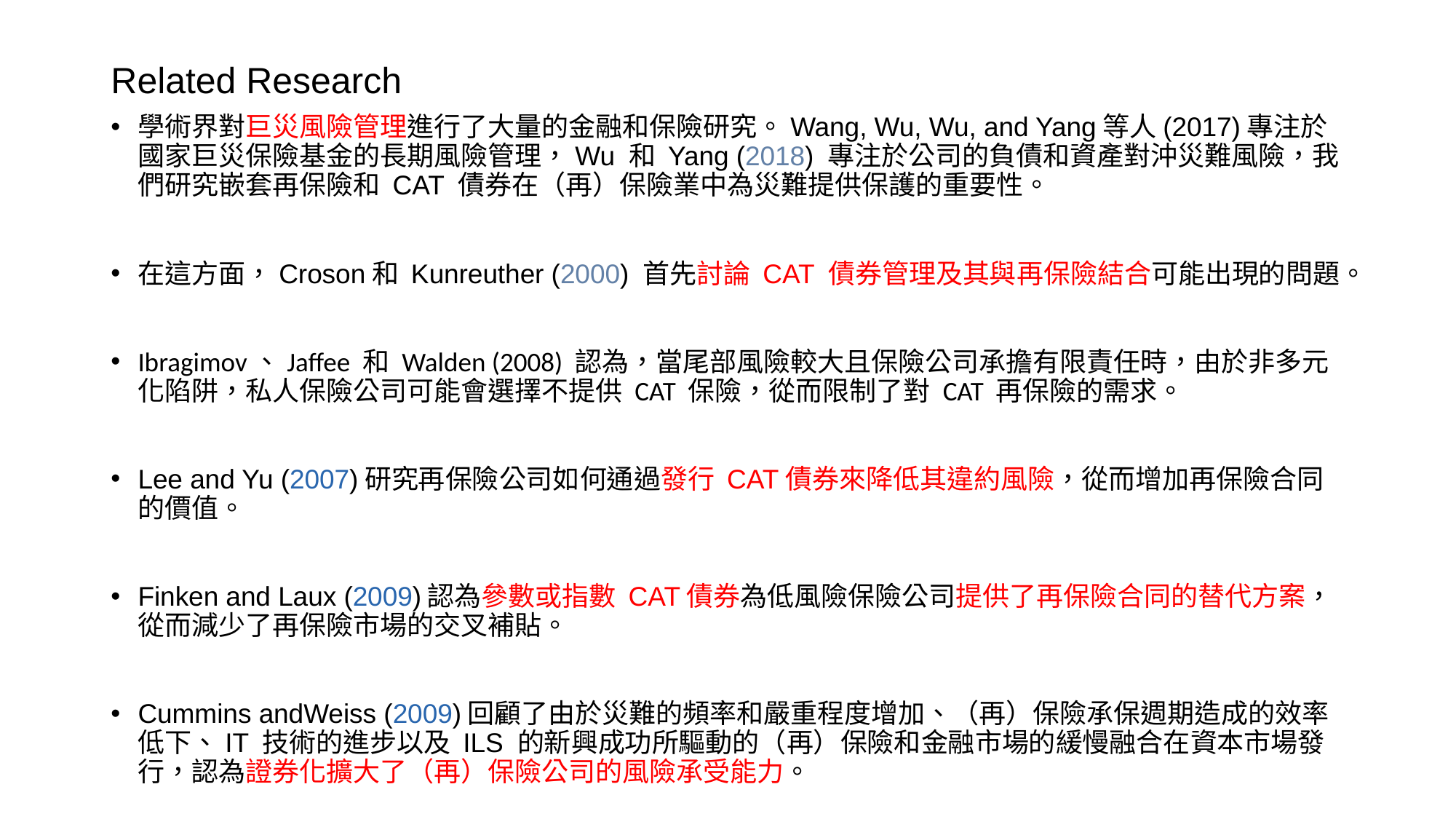

# Related Research
學術界對巨災風險管理進行了大量的金融和保險研究。Wang, Wu, Wu, and Yang等人(2017)專注於國家巨災保險基金的長期風險管理，Wu 和 Yang (2018) 專注於公司的負債和資產對沖災難風險，我們研究嵌套再保險和 CAT 債券在（再）保險業中為災難提供保護的重要性。

在這方面，Croson和 Kunreuther (2000) 首先討論 CAT 債券管理及其與再保險結合可能出現的問題。

Ibragimov、Jaffee 和 Walden (2008) 認為，當尾部風險較大且保險公司承擔有限責任時，由於非多元化陷阱，私人保險公司可能會選擇不提供 CAT 保險，從而限制了對 CAT 再保險的需求。

Lee and Yu (2007)研究再保險公司如何通過發行 CAT債券來降低其違約風險，從而增加再保險合同的價值。

Finken and Laux (2009)認為參數或指數 CAT債券為低風險保險公司提供了再保險合同的替代方案，從而減少了再保險市場的交叉補貼。

Cummins andWeiss (2009)回顧了由於災難的頻率和嚴重程度增加、（再）保險承保週期造成的效率低下、IT 技術的進步以及 ILS 的新興成功所驅動的（再）保險和金融市場的緩慢融合在資本市場發行，認為證券化擴大了（再）保險公司的風險承受能力。